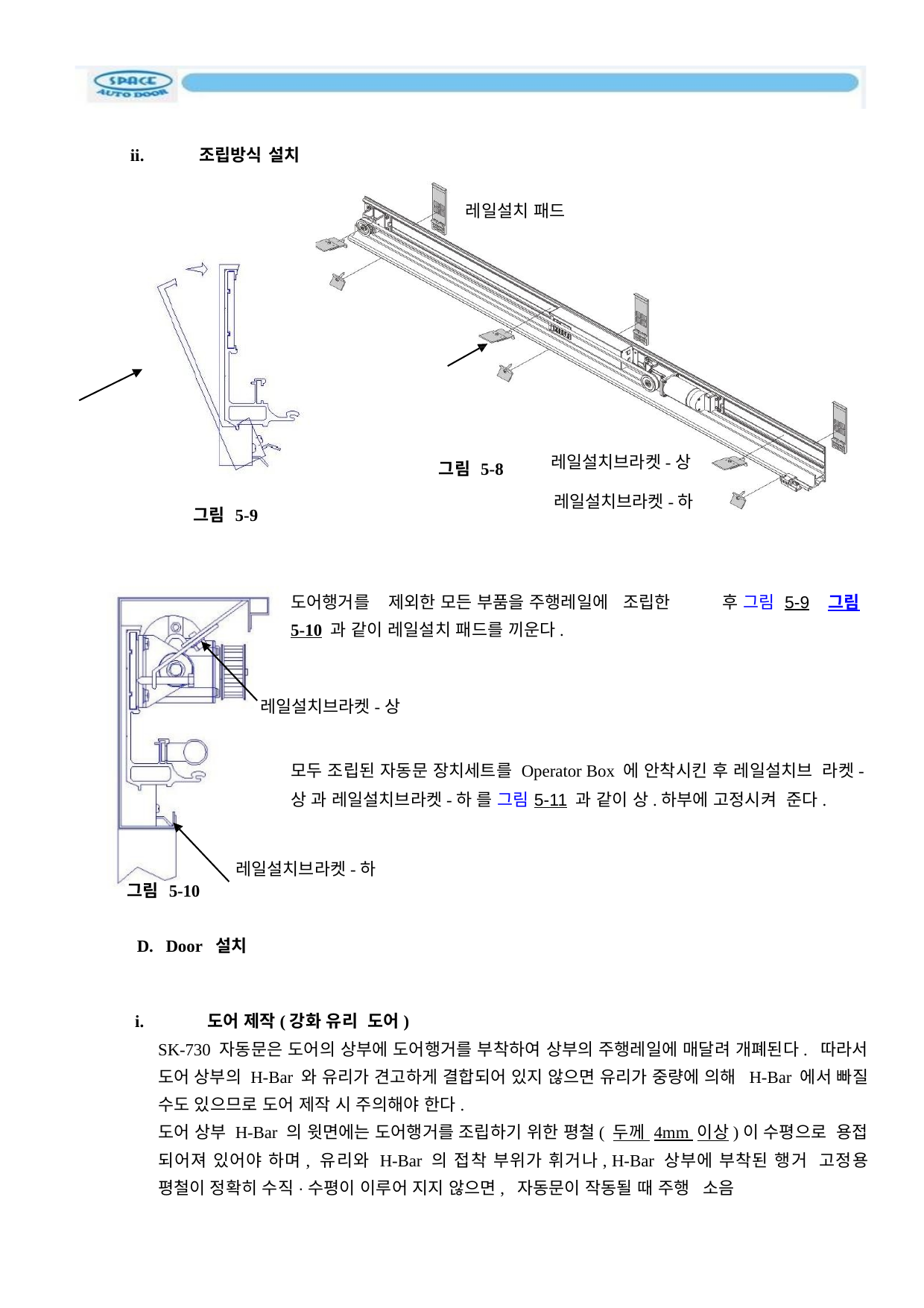

ii.
조립방식 설치

레일설치 패드

레일설치브라켓-상

그림 5-8
레일설치브라켓-하
그림 5-9

도어행거를
제외한 모든 부품을 주행레일에  조립한
후 그림  5-9   그림
5-10 과 같이 레일설치 패드를 끼운다.

레일설치브라켓-상

모두 조립된 자동문 장치세트를 Operator Box 에 안착시킨 후 레일설치브  라켓-상 과 레일설치브라켓-하 를 그림 5-11 과 같이 상.하부에 고정시켜  준다.

레일설치브라켓-하
그림 5-10

D.   Door  설치

i.
도어 제작(강화 유리  도어)
SK-730 자동문은 도어의 상부에 도어행거를 부착하여 상부의 주행레일에 매달려 개폐된다.  따라서 도어 상부의 H-Bar 와 유리가 견고하게 결합되어 있지 않으면 유리가 중량에 의해  H-Bar 에서 빠질 수도 있으므로 도어 제작 시 주의해야 한다.
도어 상부 H-Bar 의 윗면에는 도어행거를 조립하기 위한 평철( 두께 4mm 이상)이 수평으로  용접 되어져 있어야 하며, 유리와 H-Bar 의 접착 부위가 휘거나, H-Bar 상부에 부착된 행거  고정용 평철이 정확히 수직·수평이 이루어 지지 않으면,  자동문이 작동될 때 주행  소음